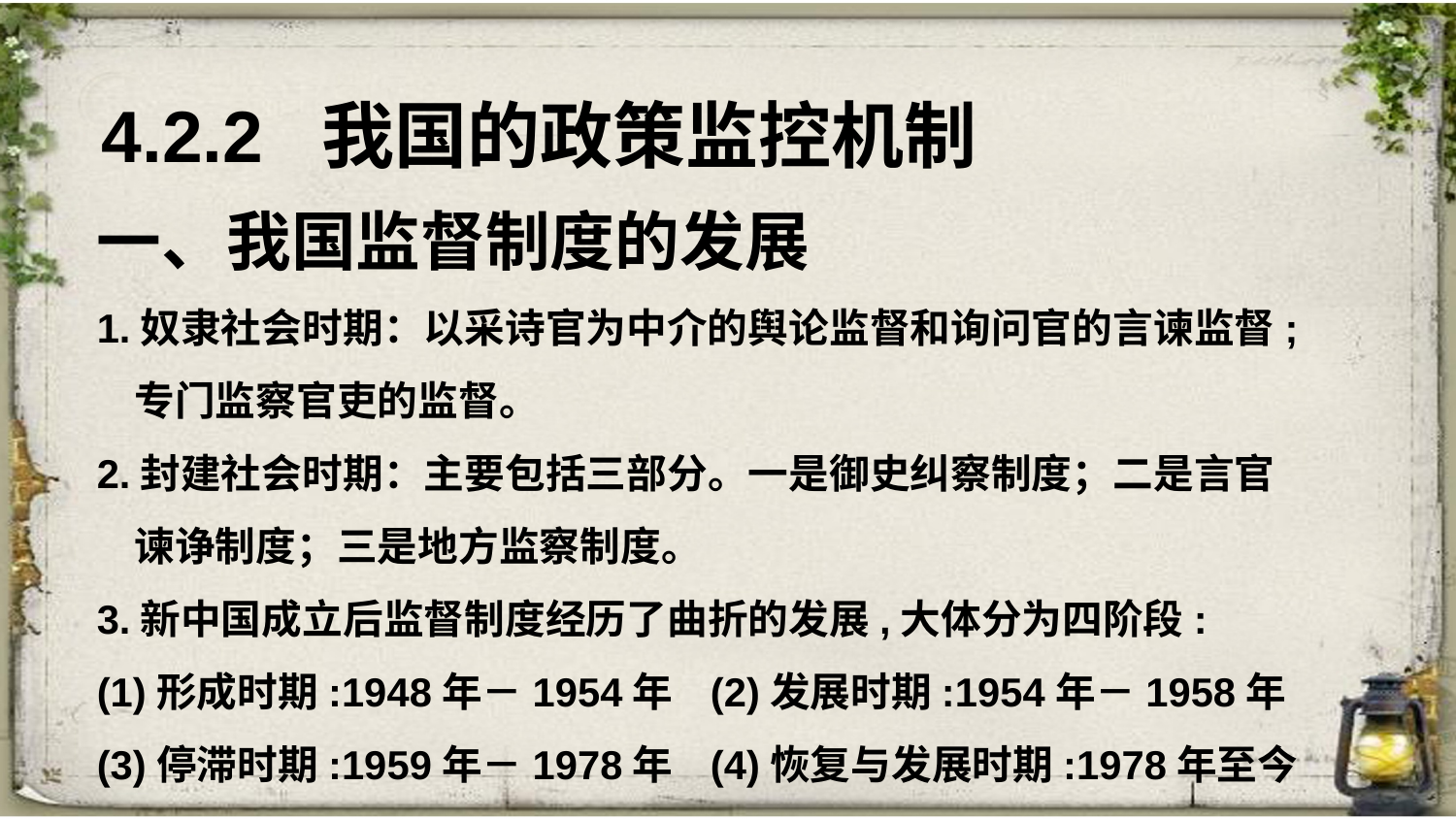

4.2.2  我国的政策监控机制
一、我国监督制度的发展
1.奴隶社会时期：以采诗官为中介的舆论监督和询问官的言谏监督;
   专门监察官吏的监督。
2.封建社会时期：主要包括三部分。一是御史纠察制度；二是言官
   谏诤制度；三是地方监察制度。
3.新中国成立后监督制度经历了曲折的发展,大体分为四阶段:
(1)形成时期:1948年－1954年   (2)发展时期:1954年－1958年
(3)停滞时期:1959年－1978年   (4)恢复与发展时期:1978年至今